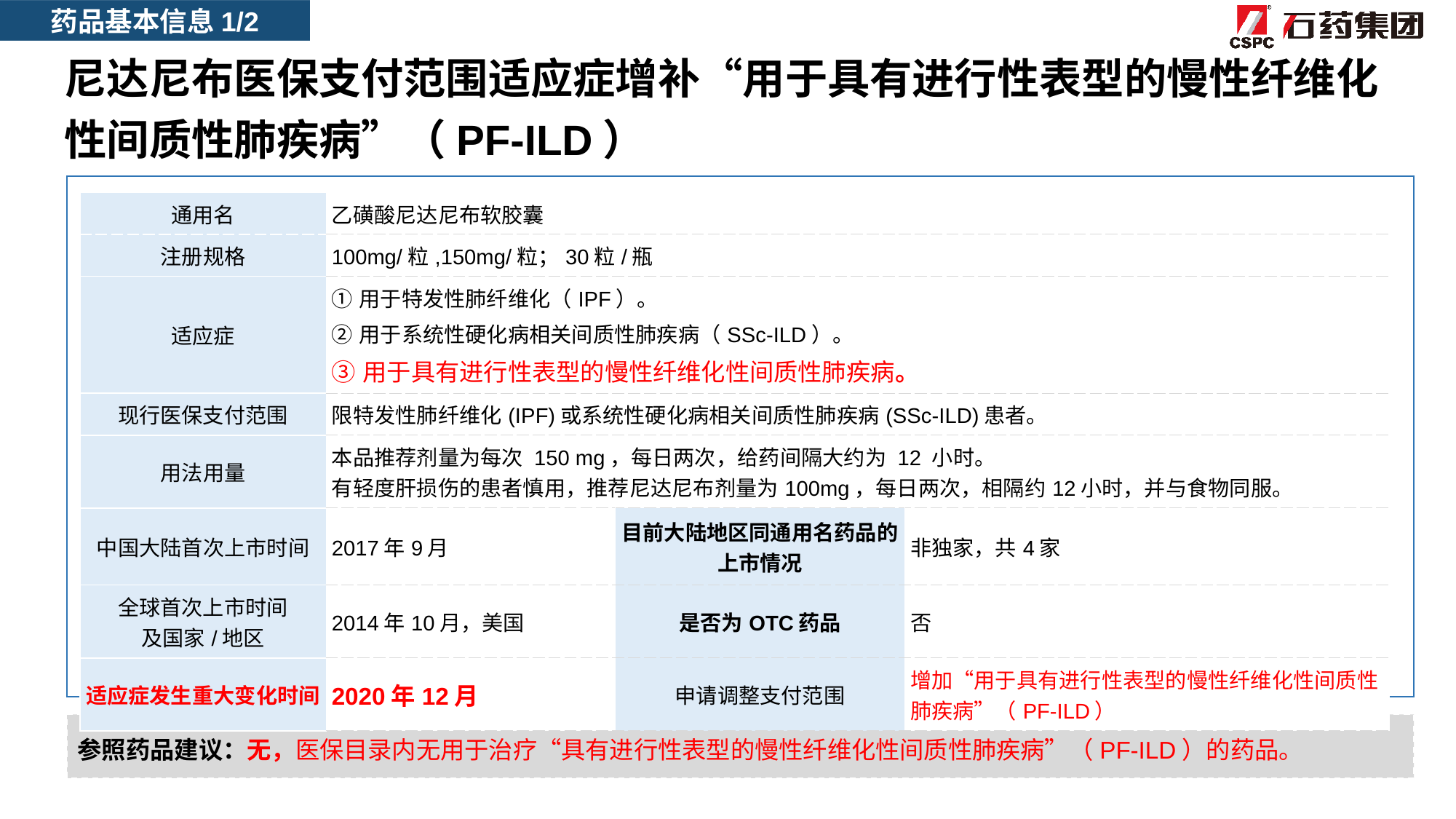

药品基本信息1/2
尼达尼布医保支付范围适应症增补“用于具有进行性表型的慢性纤维化性间质性肺疾病”（PF-ILD）

| 通用名 | 乙磺酸尼达尼布软胶囊 |  |  |
| --- | --- | --- | --- |
| 注册规格 | 100mg/粒,150mg/粒；30粒/瓶 |  |  |
| 适应症 | ①用于特发性肺纤维化（IPF）。 ②用于系统性硬化病相关间质性肺疾病（SSc-ILD）。 ③用于具有进行性表型的慢性纤维化性间质性肺疾病。 |  |  |
| 现行医保支付范围 | 限特发性肺纤维化(IPF)或系统性硬化病相关间质性肺疾病(SSc-ILD)患者。 |  |  |
| 用法用量 | 本品推荐剂量为每次 150 mg，每日两次，给药间隔大约为 12 小时。 有轻度肝损伤的患者慎用，推荐尼达尼布剂量为100mg，每日两次，相隔约12小时，并与食物同服。 |  |  |
| 中国大陆首次上市时间 | 2017年9月 | 目前大陆地区同通用名药品的上市情况 | 非独家，共4家 |
| 全球首次上市时间 及国家/地区 | 2014年10月，美国 | 是否为OTC药品 | 否 |
| 适应症发生重大变化时间 | 2020年12月 | 申请调整支付范围 | 增加“用于具有进行性表型的慢性纤维化性间质性肺疾病”（PF-ILD） |
参照药品建议：无，医保目录内无用于治疗“具有进行性表型的慢性纤维化性间质性肺疾病”（PF-ILD）的药品。